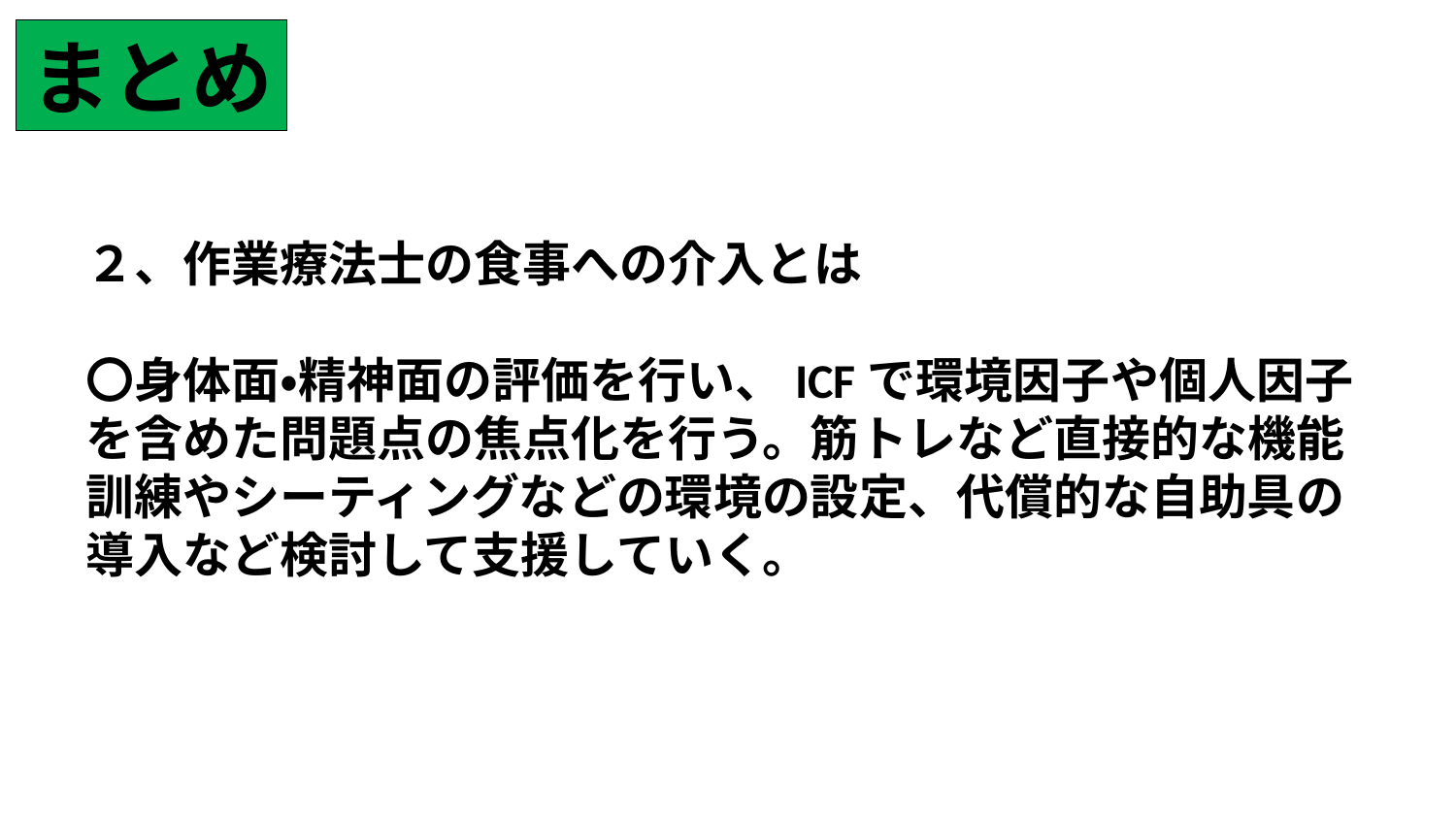

まとめ
２、作業療法士の食事への介入とは

〇身体面・精神面の評価を行い、ICFで環境因子や個人因子
を含めた問題点の焦点化を行う。筋トレなど直接的な機能
訓練やシーティングなどの環境の設定、代償的な自助具の
導入など検討して支援していく。